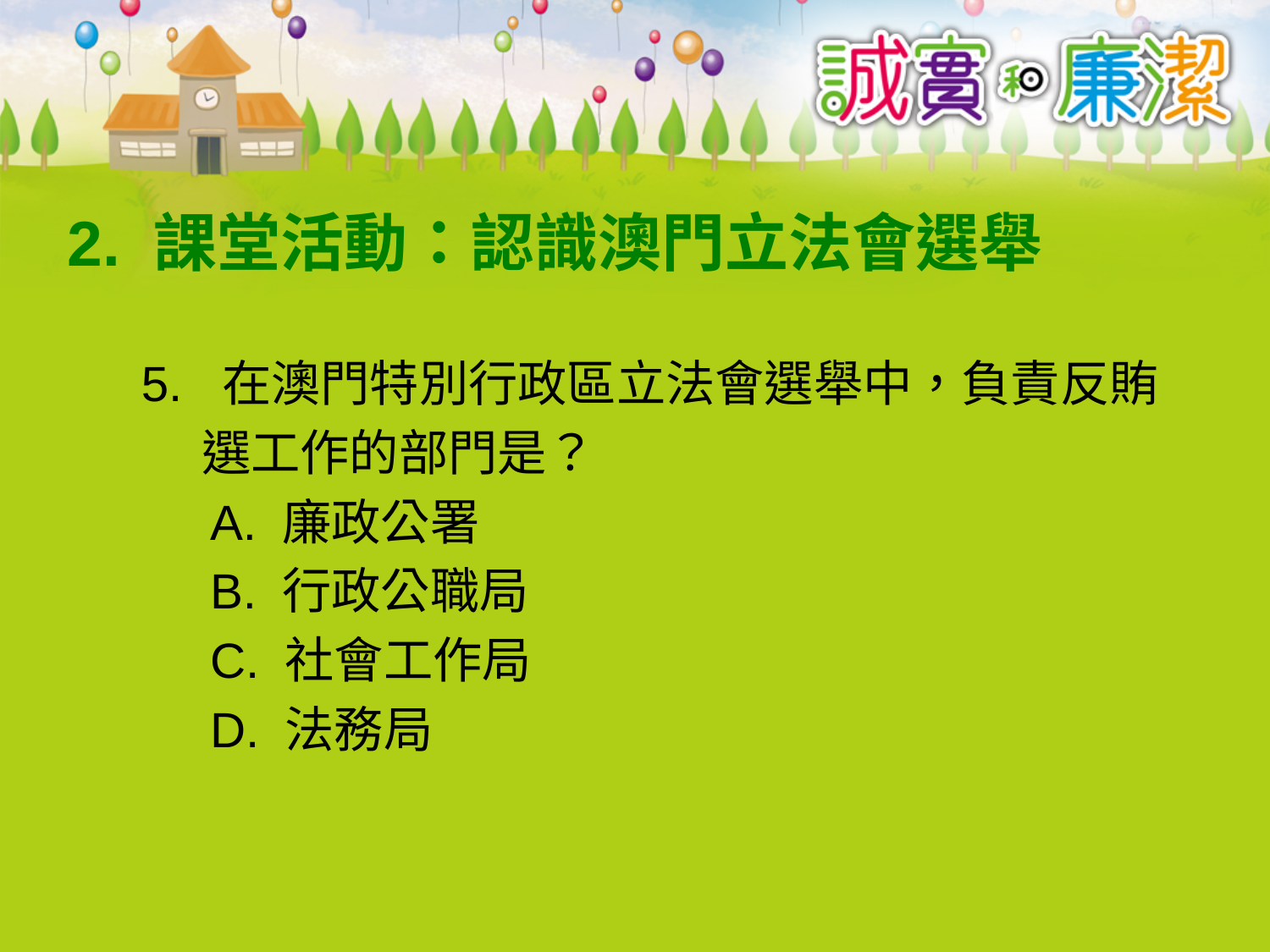

# 2. 課堂活動：認識澳門立法會選舉
5.  在澳門特別行政區立法會選舉中，負責反賄
　 選工作的部門是？
     A. 廉政公署
     B. 行政公職局
     C. 社會工作局
     D. 法務局